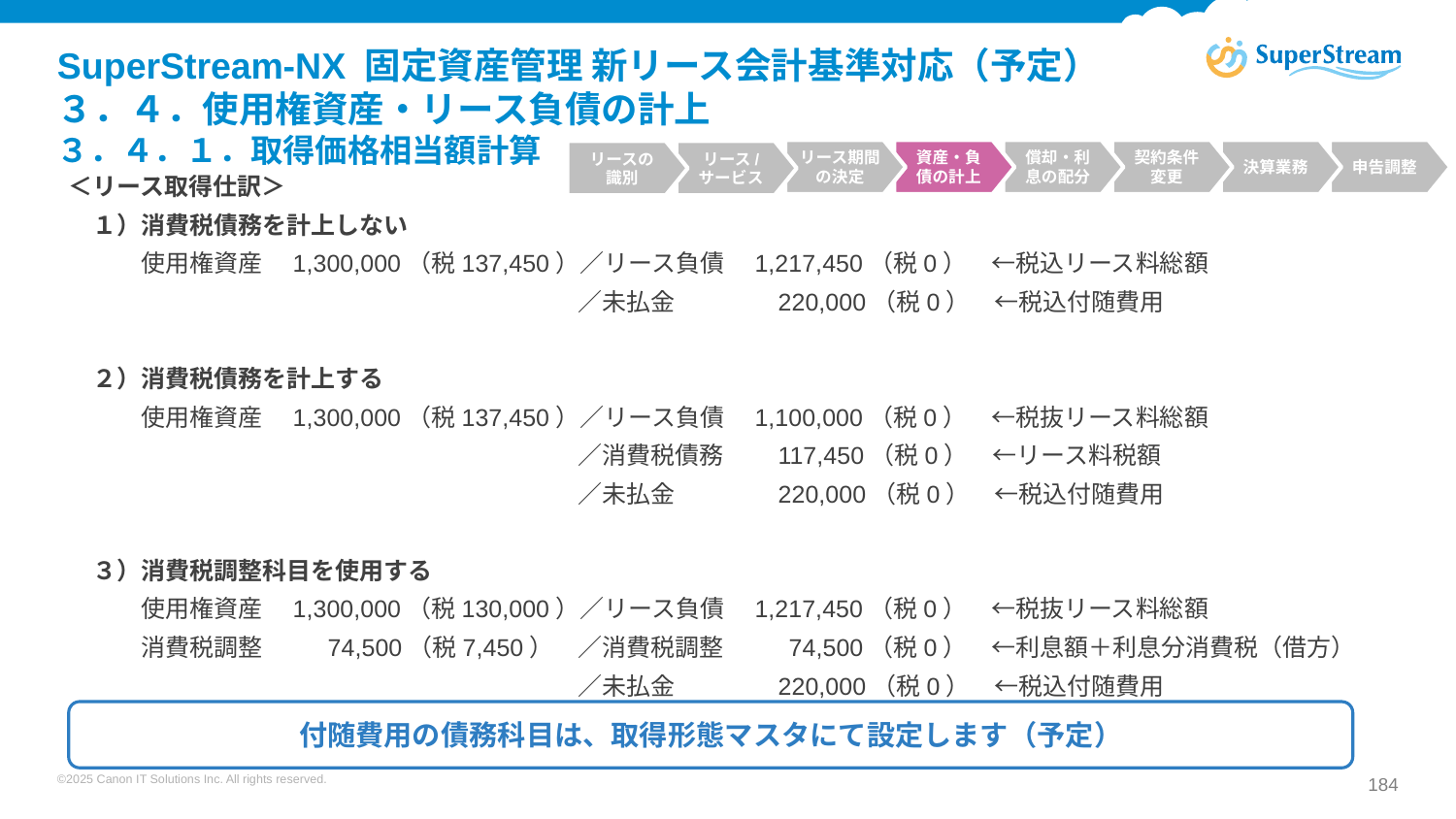

# SuperStream-NX 固定資産管理 新リース会計基準対応（予定） ３．４．使用権資産・リース負債の計上 ３．４．１．取得価格相当額計算
リース期間の決定
資産・負債の計上
償却・利息の配分
契約条件
変更
決算業務
申告調整
リースの
識別
リース/
サービス
＜リース取得仕訳＞
　１）消費税債務を計上しない
　　　使用権資産　1,300,000（税137,450）／リース負債　1,217,450（税0）　←税込リース料総額
　　　　　　　　　　　　　　　　　　　　　／未払金　　　　220,000（税0）　←税込付随費用

　２）消費税債務を計上する
　　　使用権資産　1,300,000（税137,450）／リース負債　1,100,000（税0）　←税抜リース料総額
　　　　　　　　　　　　　　　　　　　　　／消費税債務　　117,450（税0）　←リース料税額
　　　　　　　　　　　　　　　　　　　　　／未払金　　　　220,000（税0）　←税込付随費用

　３）消費税調整科目を使用する
　　　使用権資産　1,300,000（税130,000）／リース負債　1,217,450（税0）　←税抜リース料総額
　　　消費税調整　　  74,500（税7,450）　／消費税調整　　  74,500（税0）　←利息額＋利息分消費税（借方）
　　　　　　　　　　　　　　　　　　　　　／未払金　　　　220,000（税0）　←税込付随費用

付随費用の債務科目は、取得形態マスタにて設定します（予定）
©2025 Canon IT Solutions Inc. All rights reserved.
184